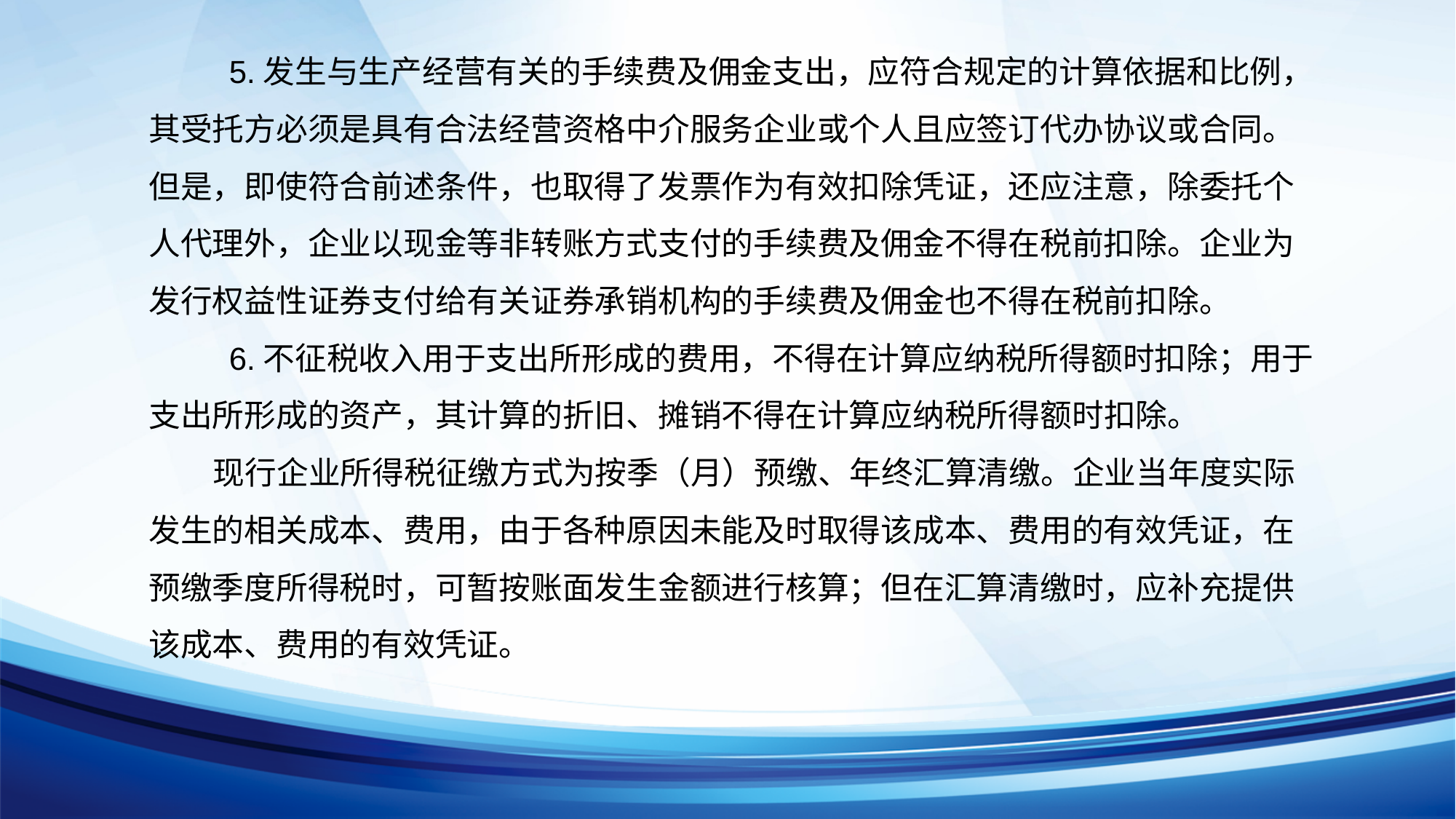

5.发生与生产经营有关的手续费及佣金支出，应符合规定的计算依据和比例，其受托方必须是具有合法经营资格中介服务企业或个人且应签订代办协议或合同。但是，即使符合前述条件，也取得了发票作为有效扣除凭证，还应注意，除委托个人代理外，企业以现金等非转账方式支付的手续费及佣金不得在税前扣除。企业为发行权益性证券支付给有关证券承销机构的手续费及佣金也不得在税前扣除。
         6.不征税收入用于支出所形成的费用，不得在计算应纳税所得额时扣除；用于支出所形成的资产，其计算的折旧、摊销不得在计算应纳税所得额时扣除。
        现行企业所得税征缴方式为按季（月）预缴、年终汇算清缴。企业当年度实际发生的相关成本、费用，由于各种原因未能及时取得该成本、费用的有效凭证，在预缴季度所得税时，可暂按账面发生金额进行核算；但在汇算清缴时，应补充提供该成本、费用的有效凭证。